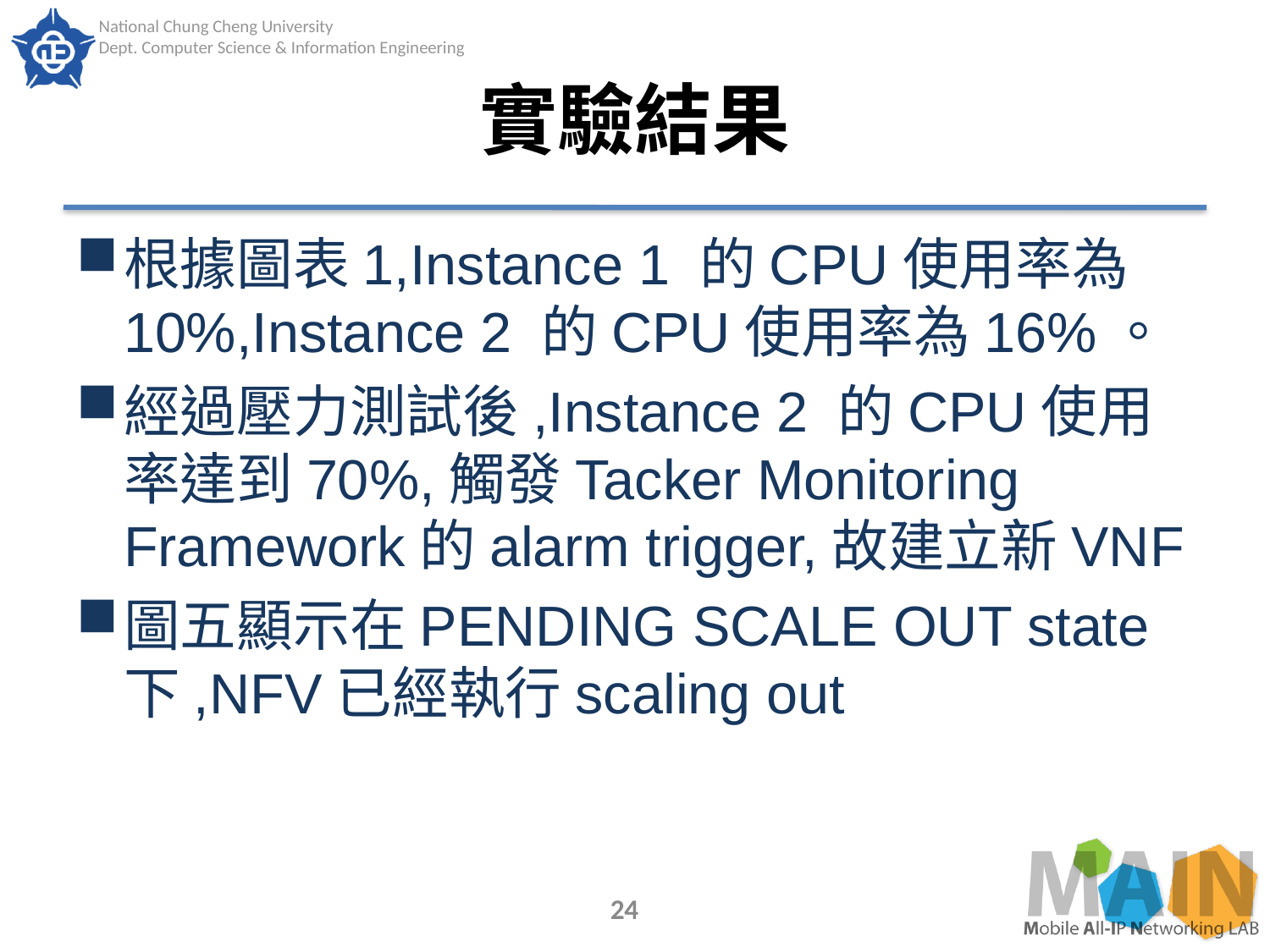

# 實驗結果
根據圖表1,Instance 1 的CPU使用率為10%,Instance 2 的CPU使用率為16%。
經過壓力測試後,Instance 2 的CPU使用率達到70%,觸發Tacker Monitoring Framework的alarm trigger,故建立新VNF
圖五顯示在PENDING SCALE OUT state下,NFV已經執行scaling out
24